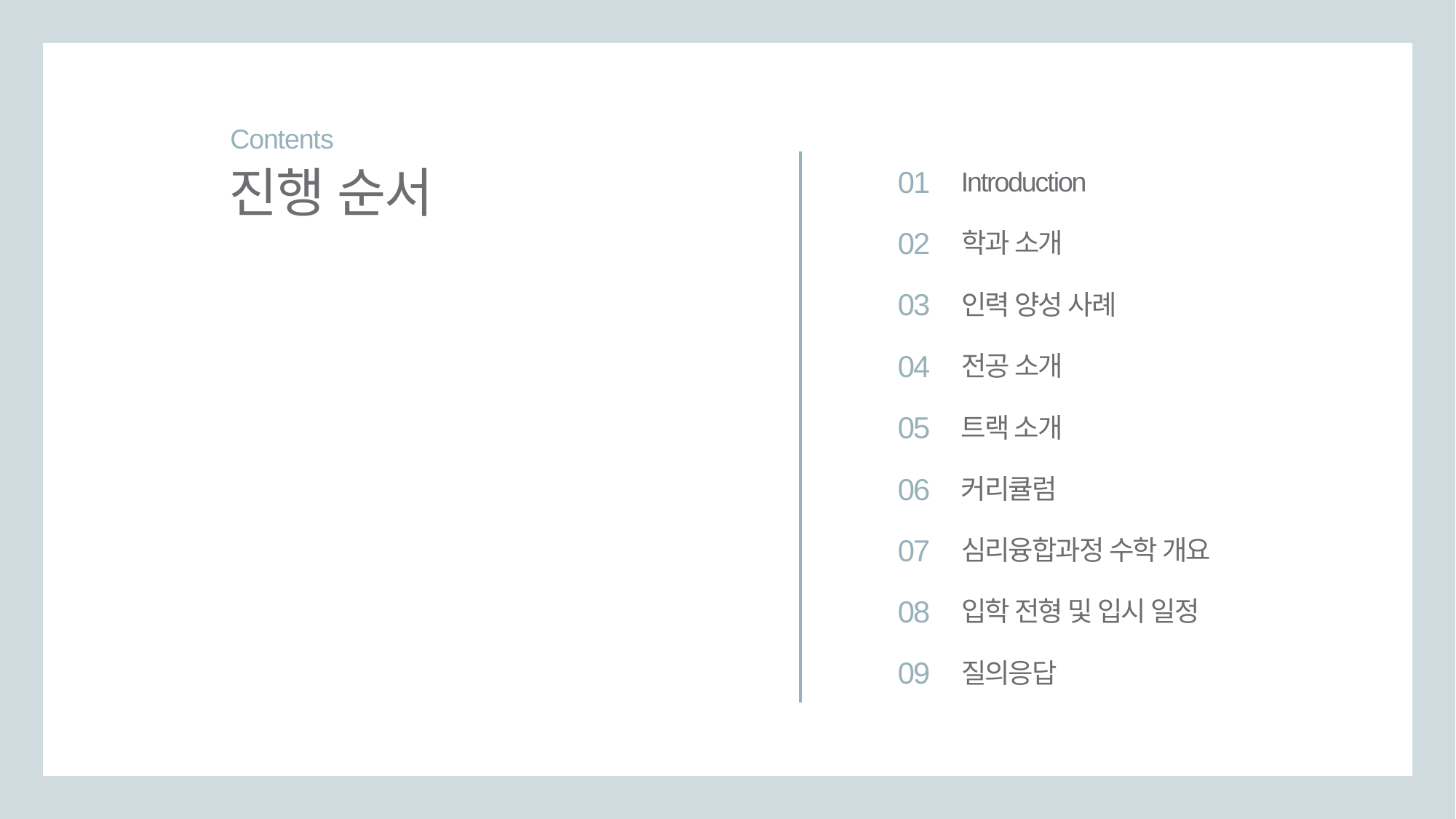

Contents
진행 순서
01
Introduction
02
학과 소개
03
인력 양성 사례
04
전공 소개
05
트랙 소개
06
커리큘럼
07
심리융합과정 수학 개요
08
입학 전형 및 입시 일정
09
질의응답